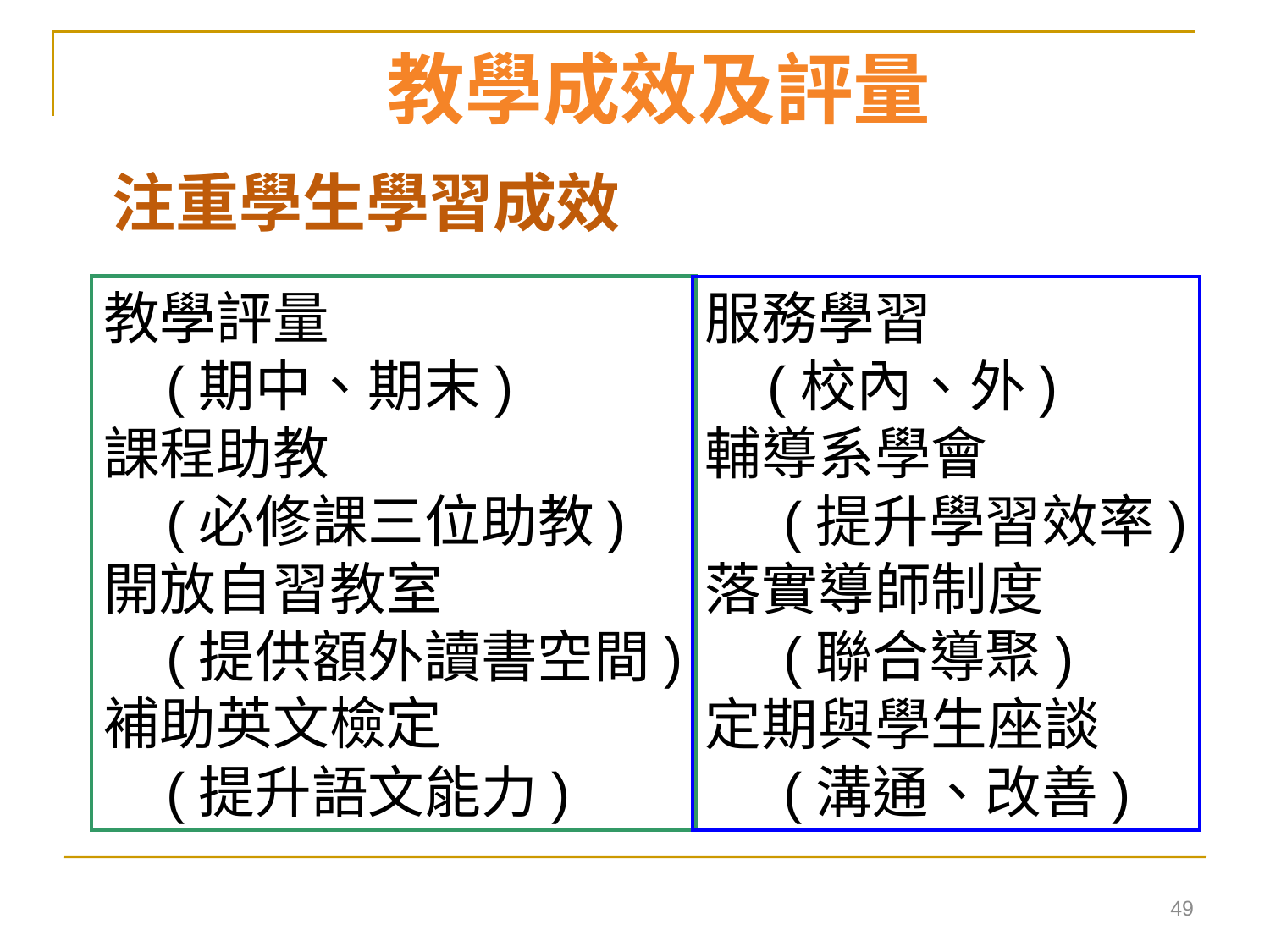

教學成效及評量
注重學生學習成效
教學評量
    (期中、期末)
課程助教
    (必修課三位助教)
開放自習教室
    (提供額外讀書空間)
補助英文檢定
    (提升語文能力)
服務學習
    (校內、外)
輔導系學會
     (提升學習效率)
落實導師制度
     (聯合導聚)
定期與學生座談
     (溝通、改善)
49